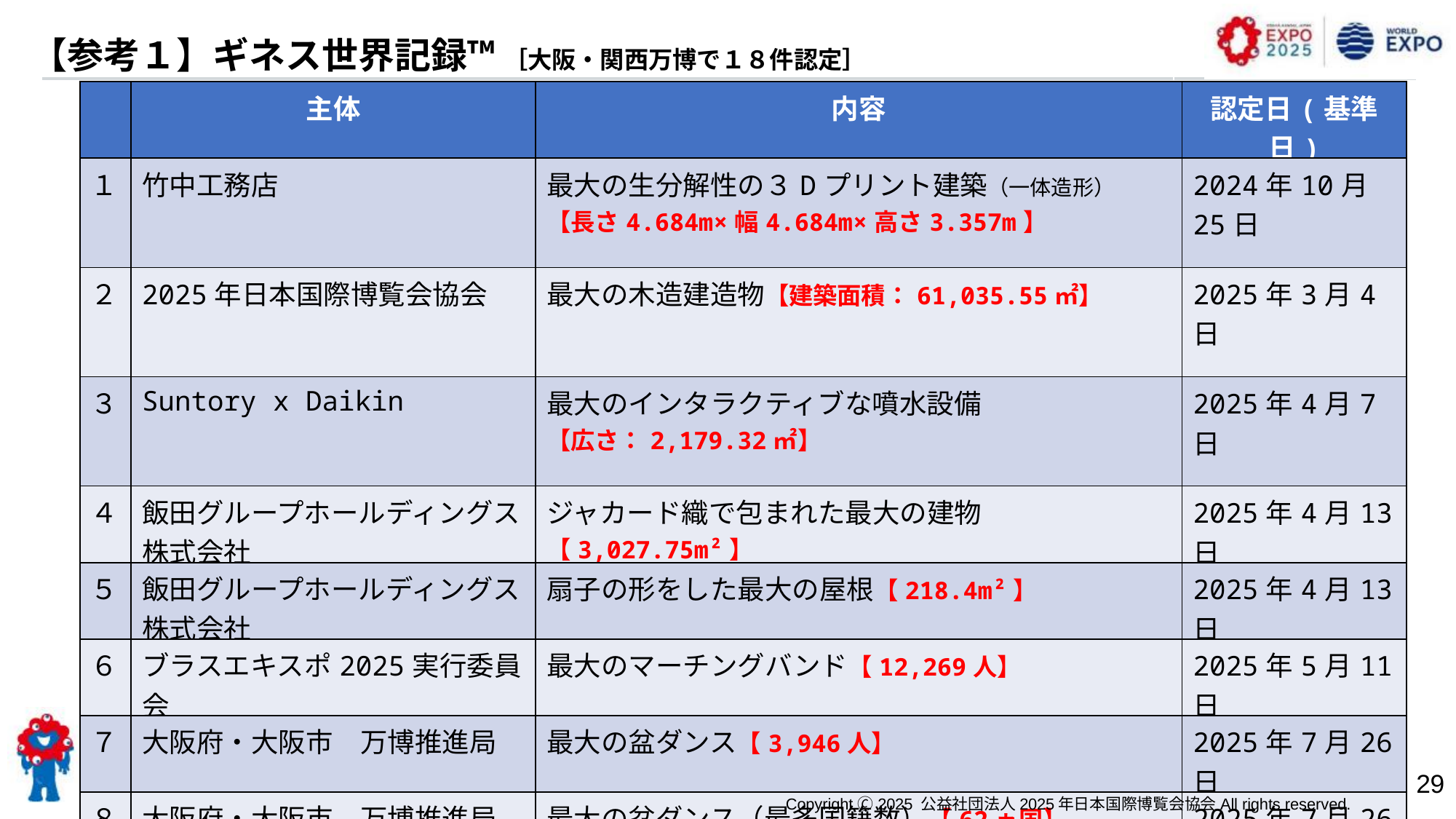

【参考１】ギネス世界記録™ ［大阪・関西万博で１８件認定］
|  | 主体 | 内容 | 認定日(基準日) |
| --- | --- | --- | --- |
| １ | 竹中工務店 | 最大の生分解性の３Dプリント建築（一体造形） 【長さ4.684m×幅4.684m×高さ3.357m】 | 2024年10月25日 |
| ２ | 2025年日本国際博覧会協会 | 最大の木造建造物【建築面積：61,035.55㎡】 | 2025年3月4日 |
| ３ | Suntory x Daikin | 最大のインタラクティブな噴水設備 【広さ：2,179.32㎡】 | 2025年4月7日 |
| ４ | 飯田グループホールディングス株式会社 | ジャカード織で包まれた最大の建物【3,027.75m²】 | 2025年4月13日 |
| ５ | 飯田グループホールディングス株式会社 | 扇子の形をした最大の屋根【218.4m²】 | 2025年4月13日 |
| ６ | ブラスエキスポ2025実行委員会 | 最大のマーチングバンド【12,269人】 | 2025年5月11日 |
| ７ | 大阪府・大阪市　万博推進局 | 最大の盆ダンス【3,946人】 | 2025年7月26日 |
| ８ | 大阪府・大阪市　万博推進局 | 最大の盆ダンス（最多国籍数）【62ヵ国】 | 2025年7月26日 |
| ９ | キッザニア | 約束・誓いを写した最大のオンラインフォト アルバム【138,454枚】 | 2025年8月7日 |
29
Copyright 🄫 2025 公益社団法人2025年日本国際博覧会協会All rights reserved.